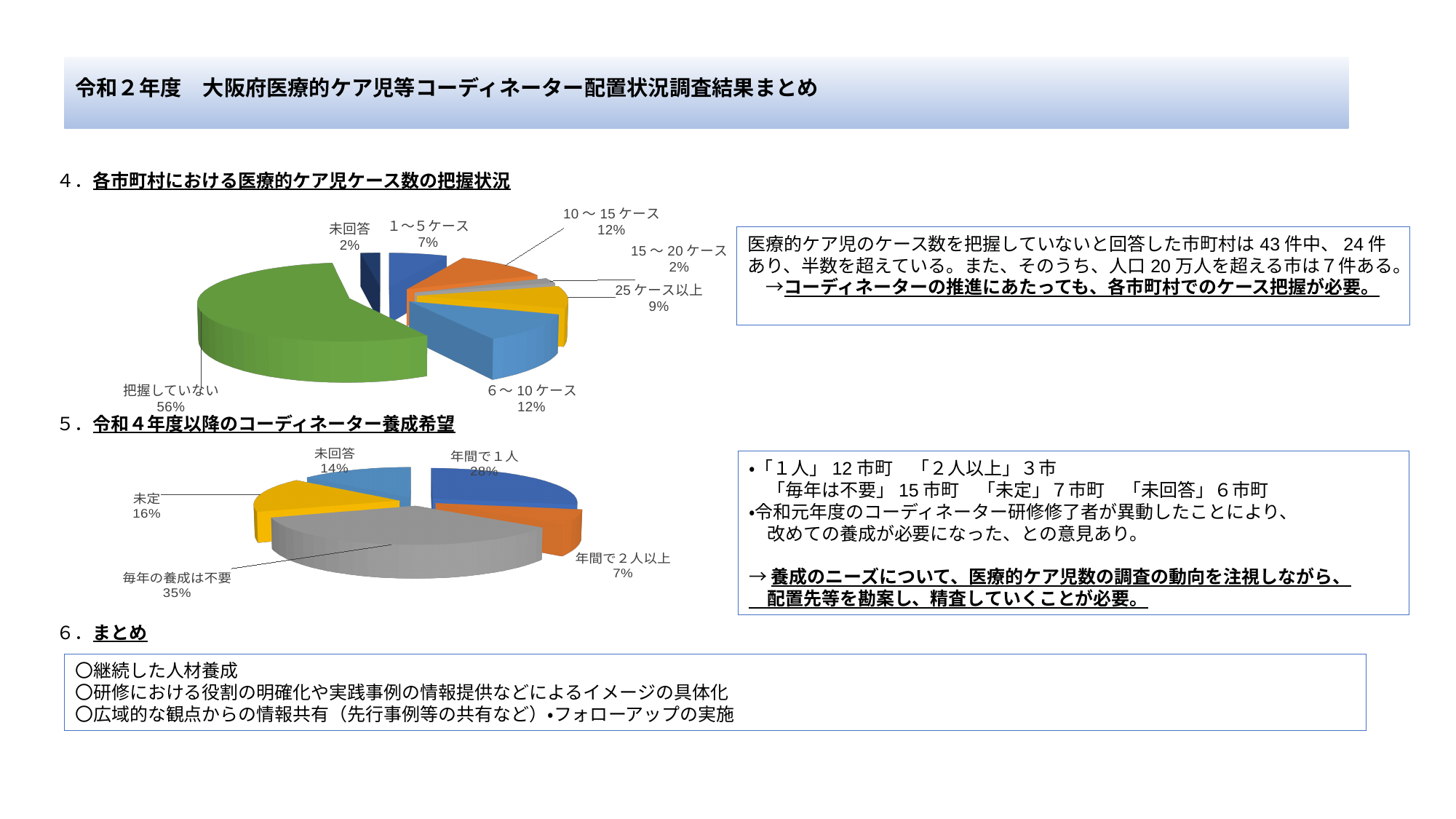

# 令和２年度　大阪府医療的ケア児等コーディネーター配置状況調査結果まとめ
４．各市町村における医療的ケア児ケース数の把握状況

５．令和４年度以降のコーディネーター養成希望

６．まとめ

[unsupported chart]

医療的ケア児のケース数を把握していないと回答した市町村は43件中、24件あり、半数を超えている。また、そのうち、人口20万人を超える市は７件ある。
　→コーディネーターの推進にあたっても、各市町村でのケース把握が必要。

[unsupported chart]

[unsupported chart]

・「１人」12市町　「２人以上」３市
　「毎年は不要」15市町　「未定」７市町　「未回答」６市町
・令和元年度のコーディネーター研修修了者が異動したことにより、
　改めての養成が必要になった、との意見あり。

→養成のニーズについて、医療的ケア児数の調査の動向を注視しながら、
　配置先等を勘案し、精査していくことが必要。
〇継続した人材養成
〇研修における役割の明確化や実践事例の情報提供などによるイメージの具体化
〇広域的な観点からの情報共有（先行事例等の共有など）・フォローアップの実施